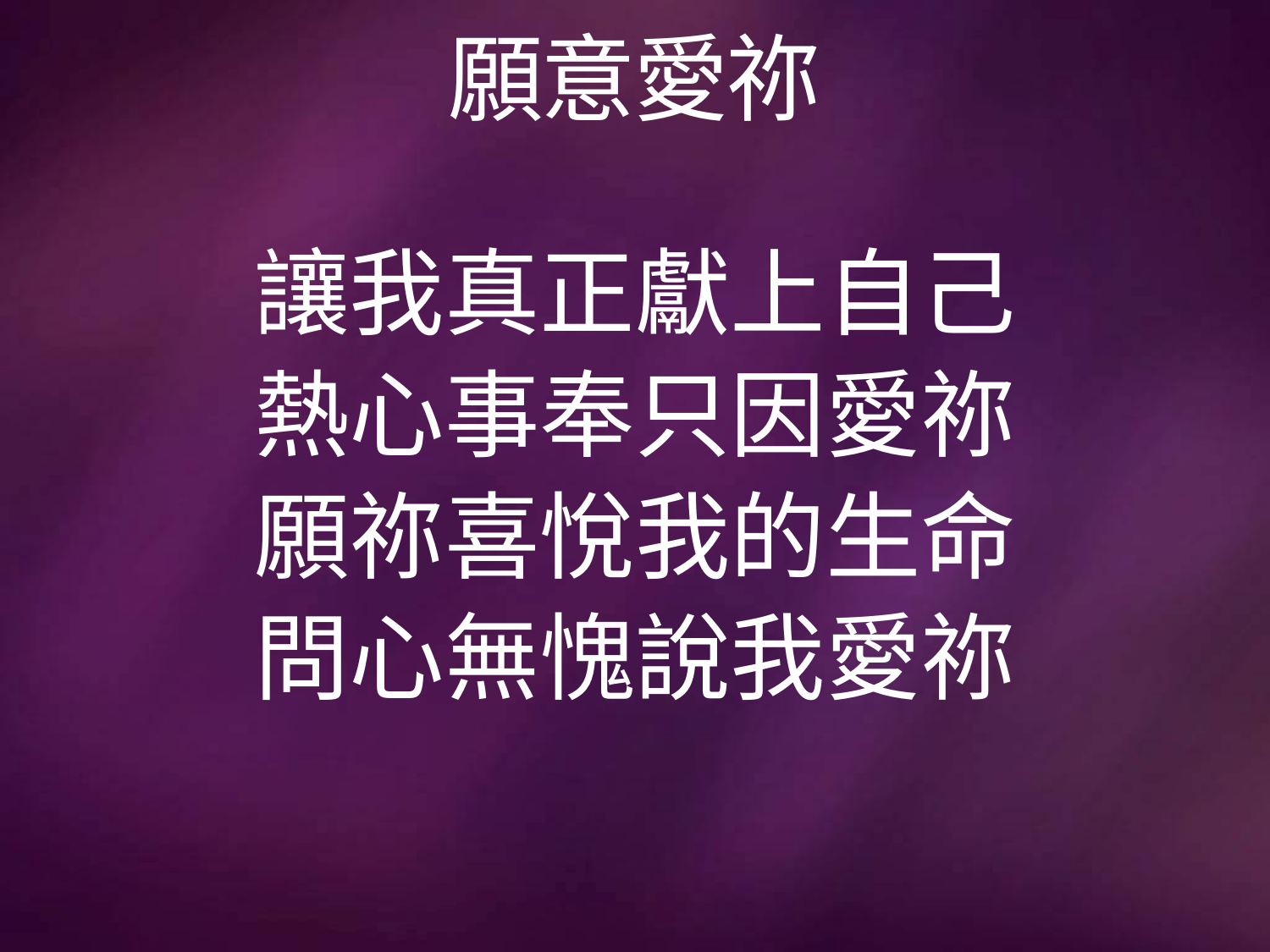

# 願意愛祢
讓我真正獻上自己
熱心事奉只因愛祢
願祢喜悅我的生命
問心無愧說我愛祢